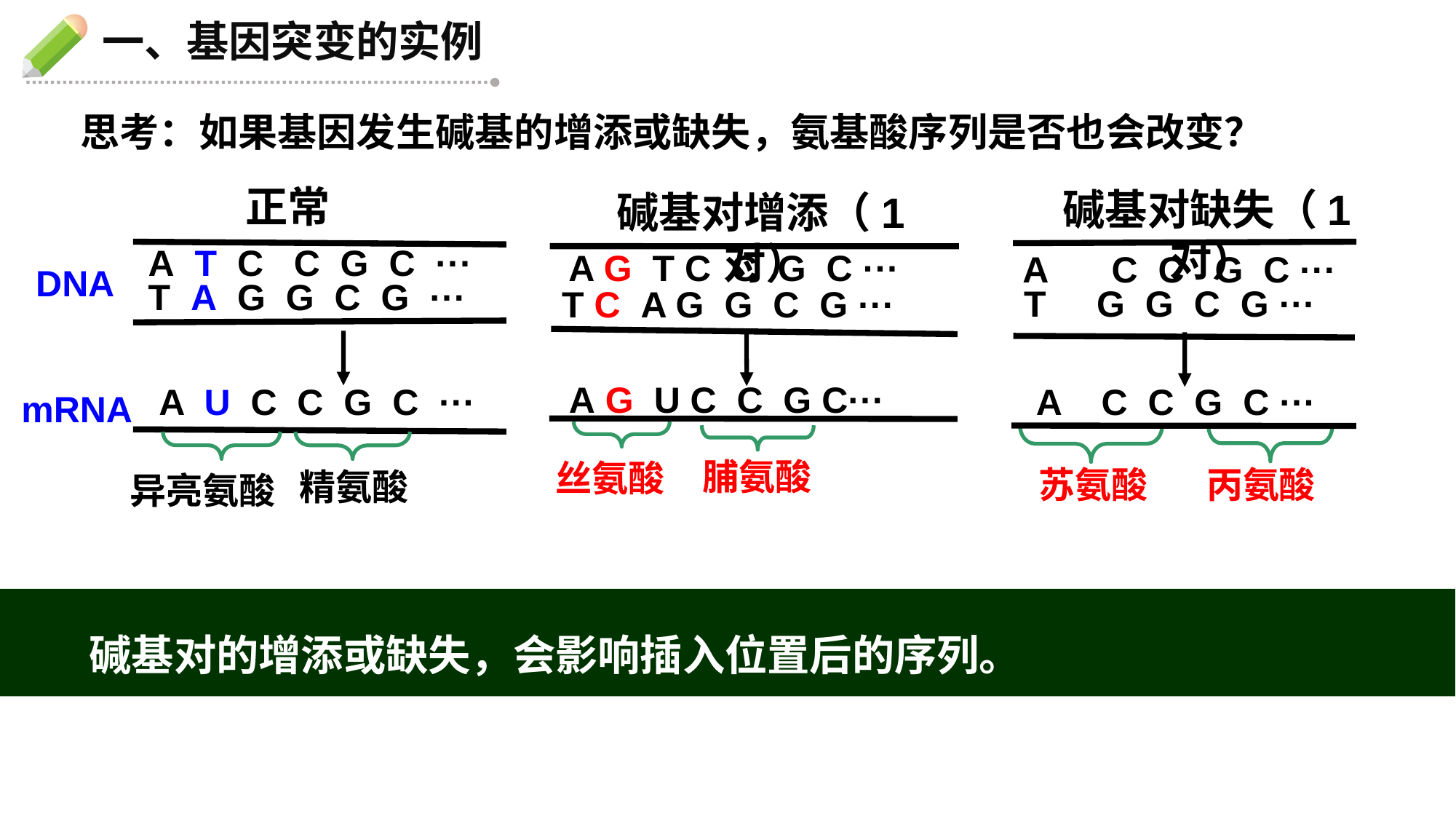

一、基因突变的实例

思考：如果基因发生碱基的增添或缺失，氨基酸序列是否也会改变？
正常
A  T  C   C  G  C  ···
T  A  G  G  C  G  ···

DNA

A  U  C  C  G  C  ···

mRNA

异亮氨酸

精氨酸
碱基对缺失（1对）
A 　C  C   G  C ···

T     G  G  C  G ···

A    C  C  G  C ···

丙氨酸
苏氨酸
碱基对增添（1对）
A G  T C  C  G  C ···

T C  A G  G  C  G ···

A G  U C  C  G C···

脯氨酸
丝氨酸

碱基对的增添或缺失，会影响插入位置后的序列。